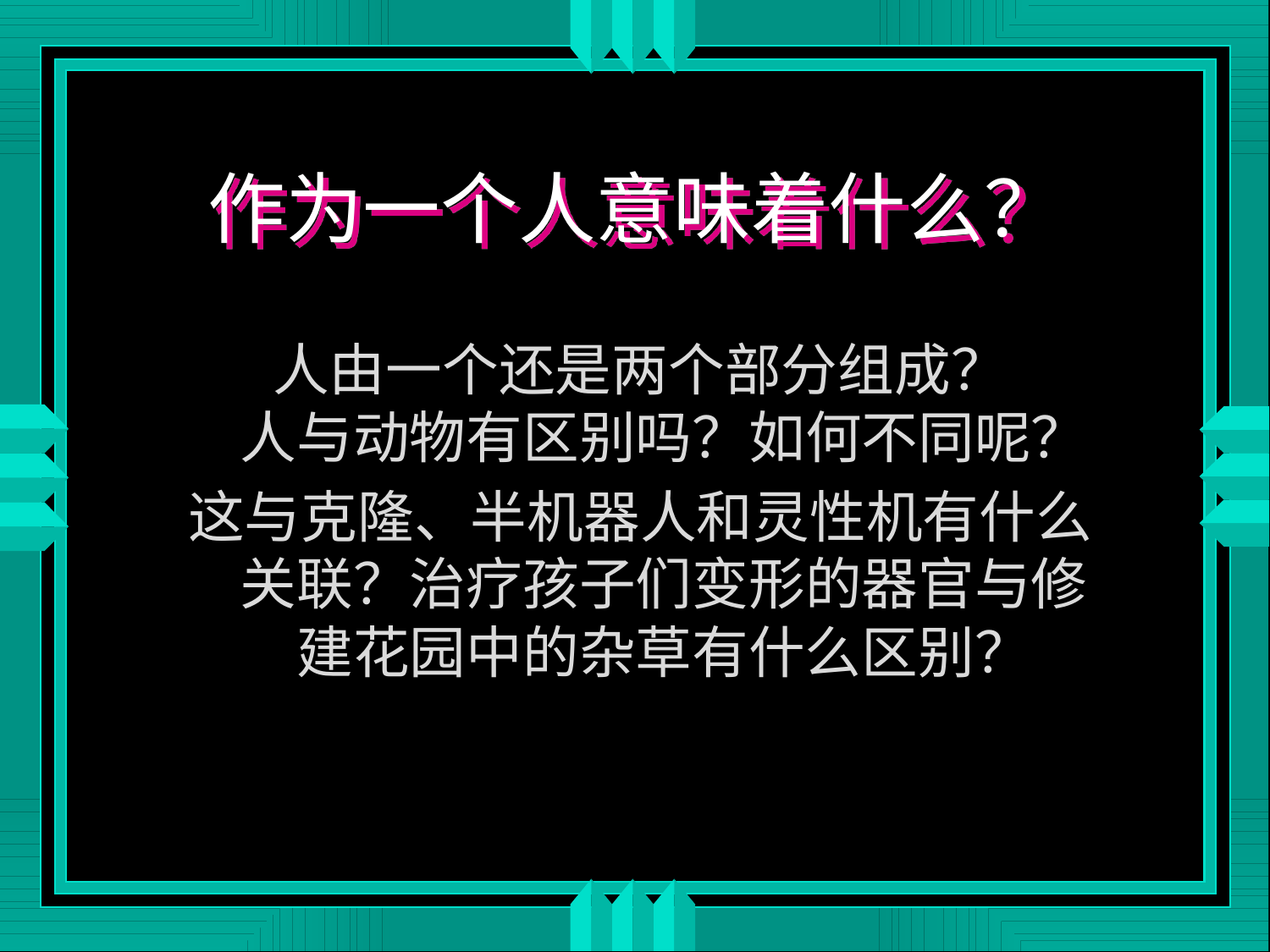

# 作为一个人意味着什么？
人由一个还是两个部分组成？
人与动物有区别吗？如何不同呢？
这与克隆、半机器人和灵性机有什么关联？治疗孩子们变形的器官与修建花园中的杂草有什么区别？